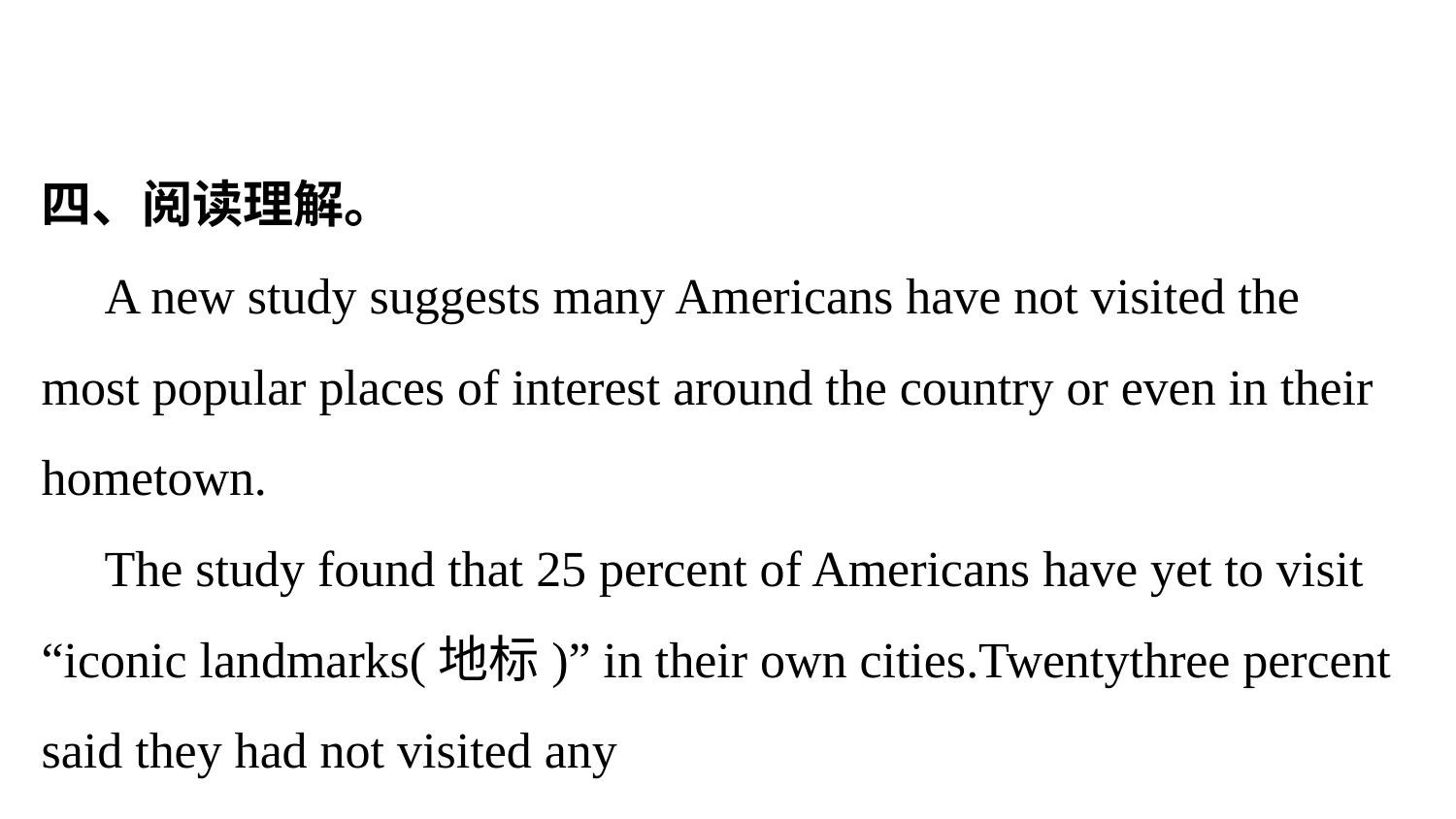

四、阅读理解。
     A new study suggests many Americans have not visited the most popular places of interest around the country or even in their hometown.
     The study found that 25 percent of Americans have yet to visit “iconic landmarks(地标)” in their own cities.Twenty­three percent said they had not visited any